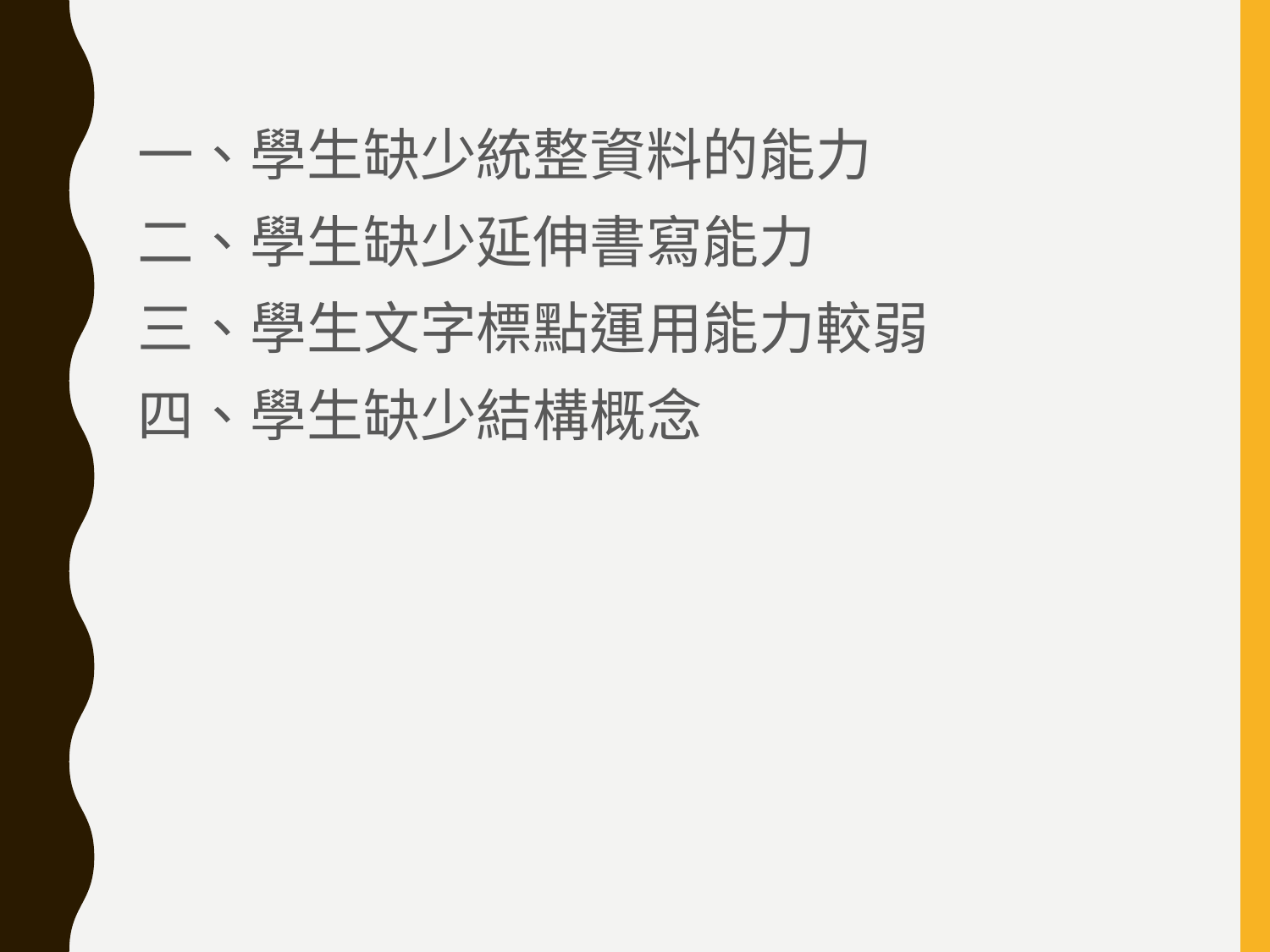

一、學生缺少統整資料的能力
二、學生缺少延伸書寫能力
三、學生文字標點運用能力較弱
四、學生缺少結構概念